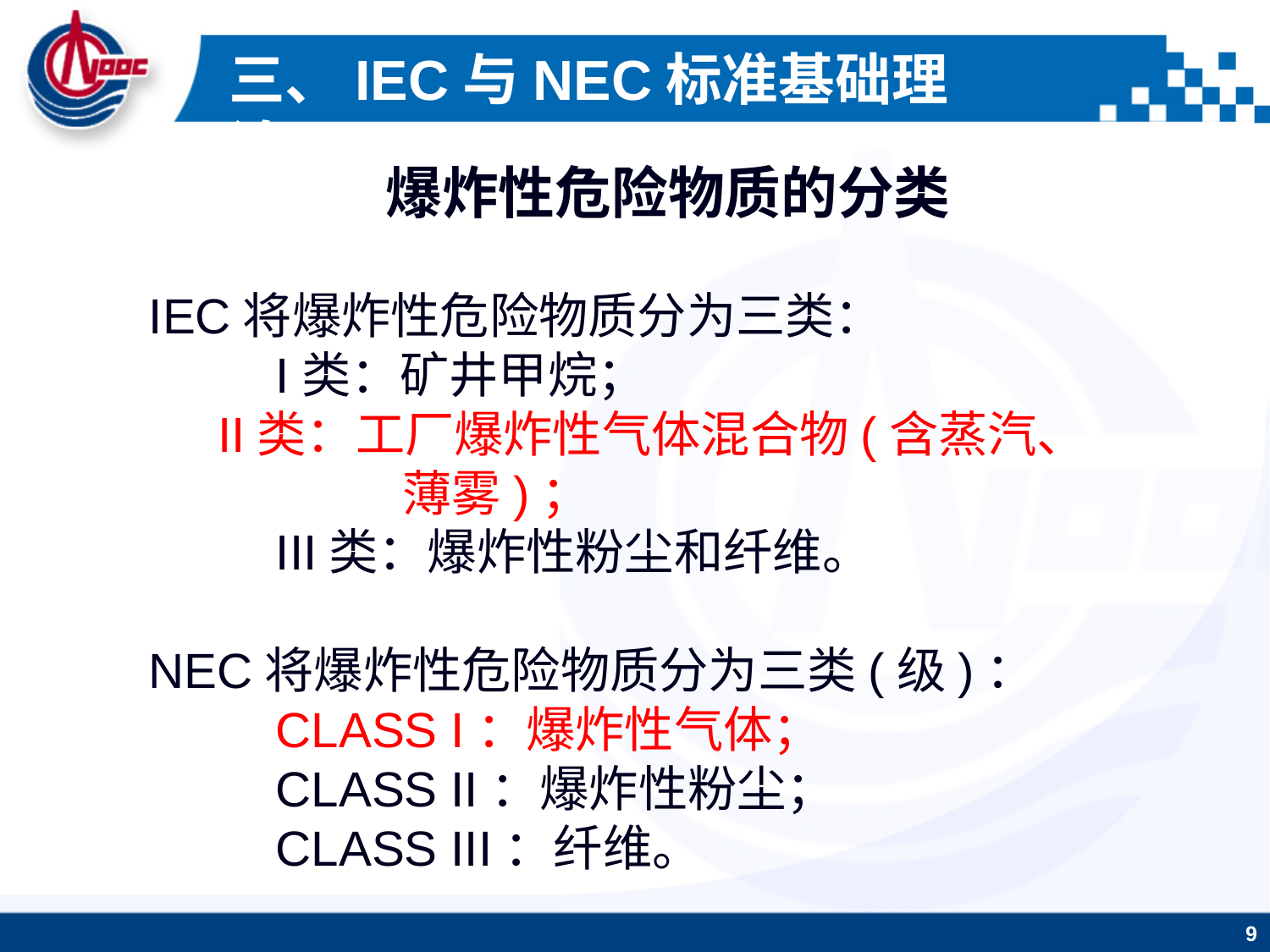

三、IEC与NEC标准基础理论
爆炸性危险物质的分类

IEC将爆炸性危险物质分为三类：
	I类：矿井甲烷；
     II类：工厂爆炸性气体混合物(含蒸汽、
		薄雾)；
	III类：爆炸性粉尘和纤维。

NEC将爆炸性危险物质分为三类(级)：
	CLASS I：爆炸性气体；
	CLASS II：爆炸性粉尘；
	CLASS III：纤维。